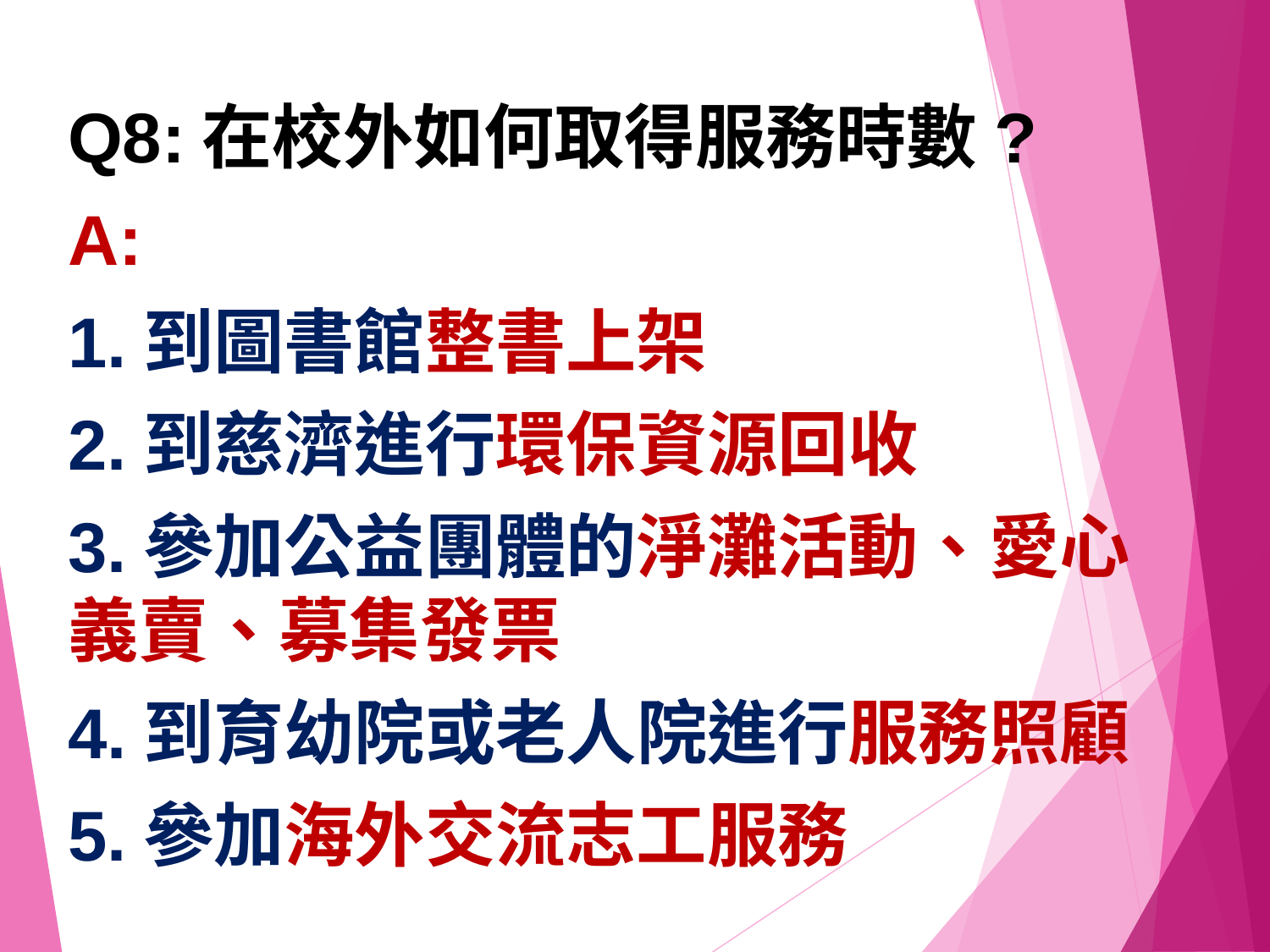

Q8:在校外如何取得服務時數?
A:
1.到圖書館整書上架
2.到慈濟進行環保資源回收
3.參加公益團體的淨灘活動、愛心義賣、募集發票
4.到育幼院或老人院進行服務照顧
5.參加海外交流志工服務